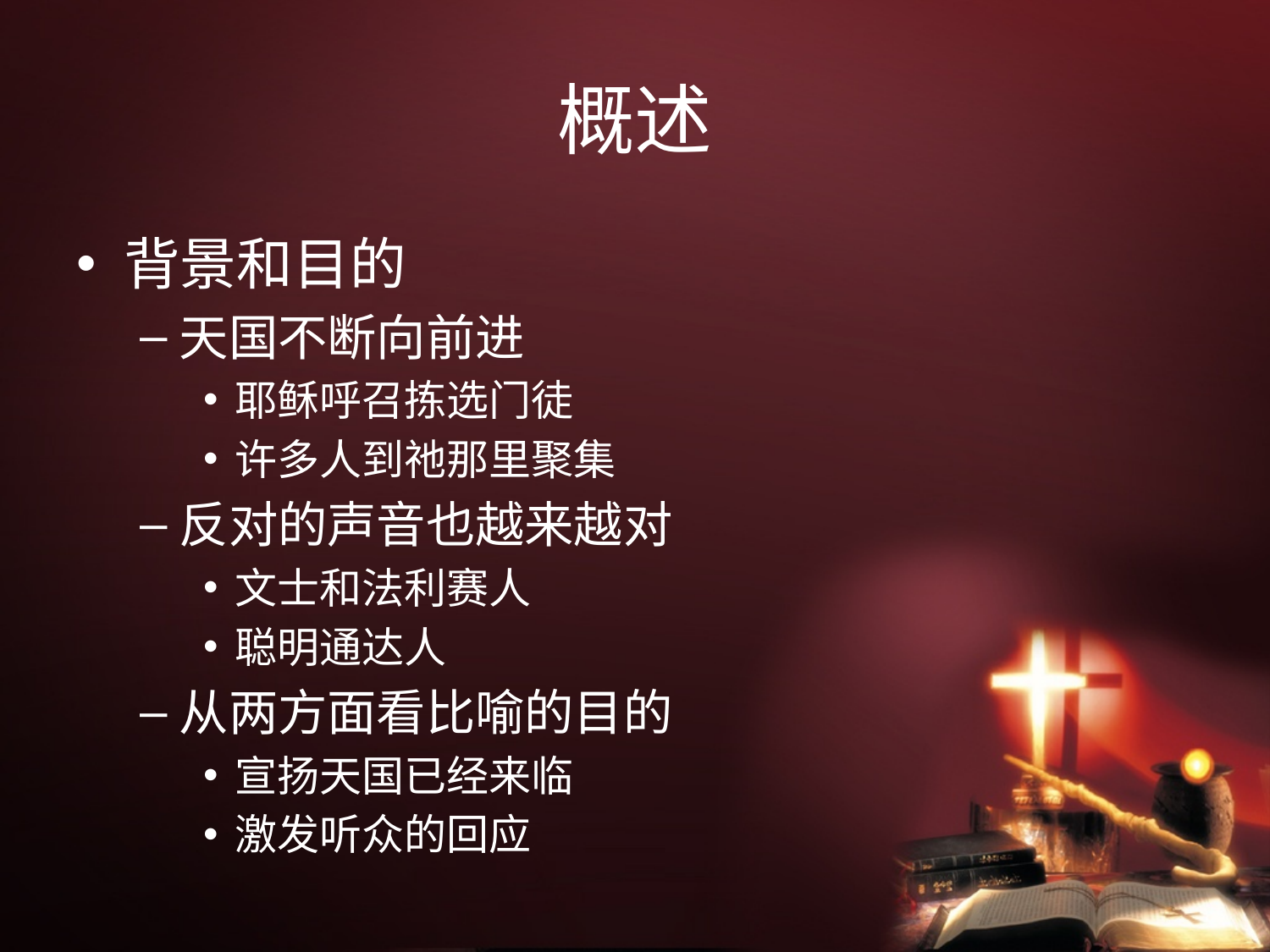

# 概述
背景和目的
天国不断向前进
耶稣呼召拣选门徒
许多人到祂那里聚集
反对的声音也越来越对
文士和法利赛人
聪明通达人
从两方面看比喻的目的
宣扬天国已经来临
激发听众的回应